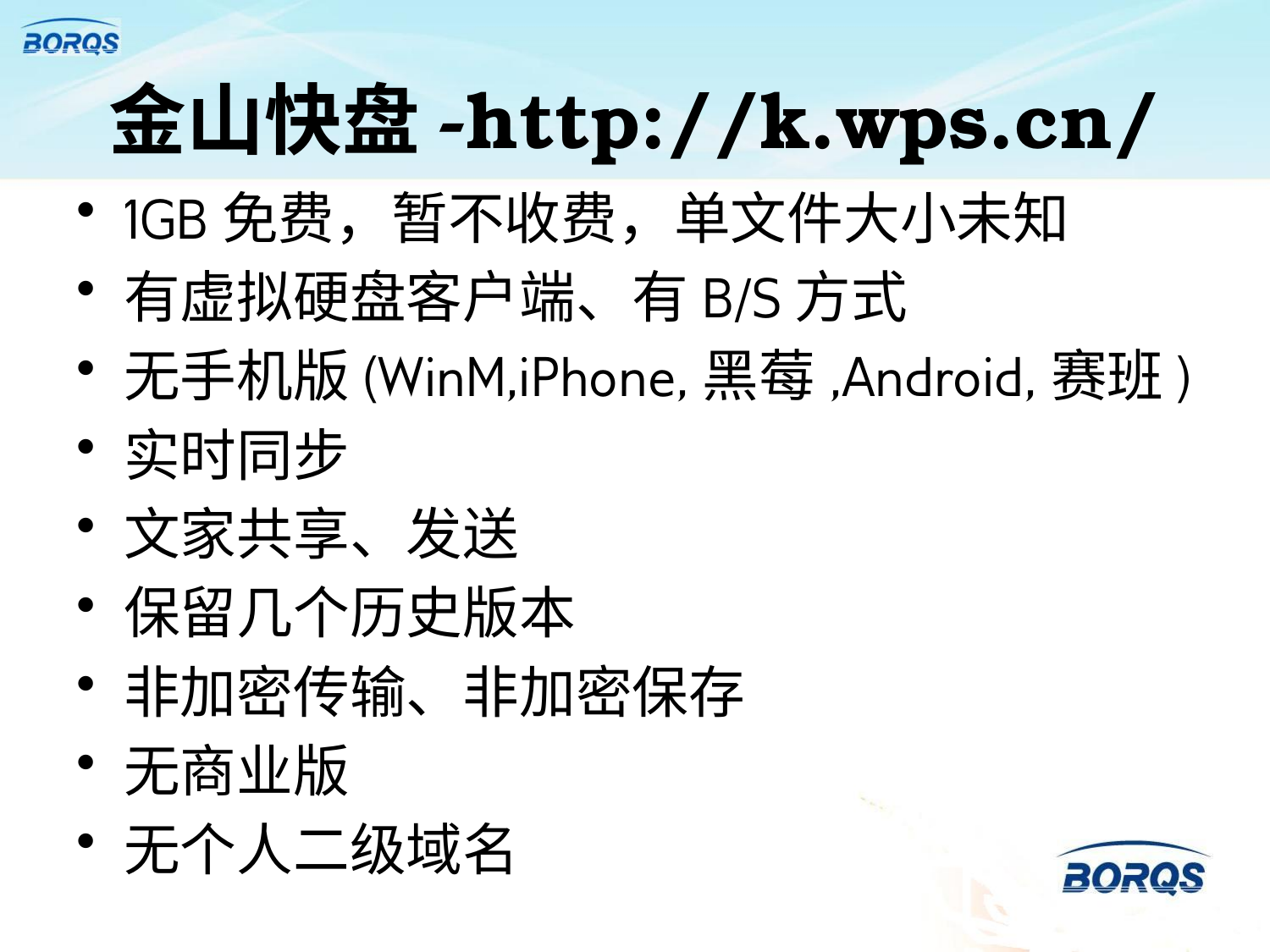

# 金山快盘-http://k.wps.cn/
1GB免费，暂不收费，单文件大小未知
有虚拟硬盘客户端、有B/S方式
无手机版(WinM,iPhone,黑莓,Android,赛班)
实时同步
文家共享、发送
保留几个历史版本
非加密传输、非加密保存
无商业版
无个人二级域名